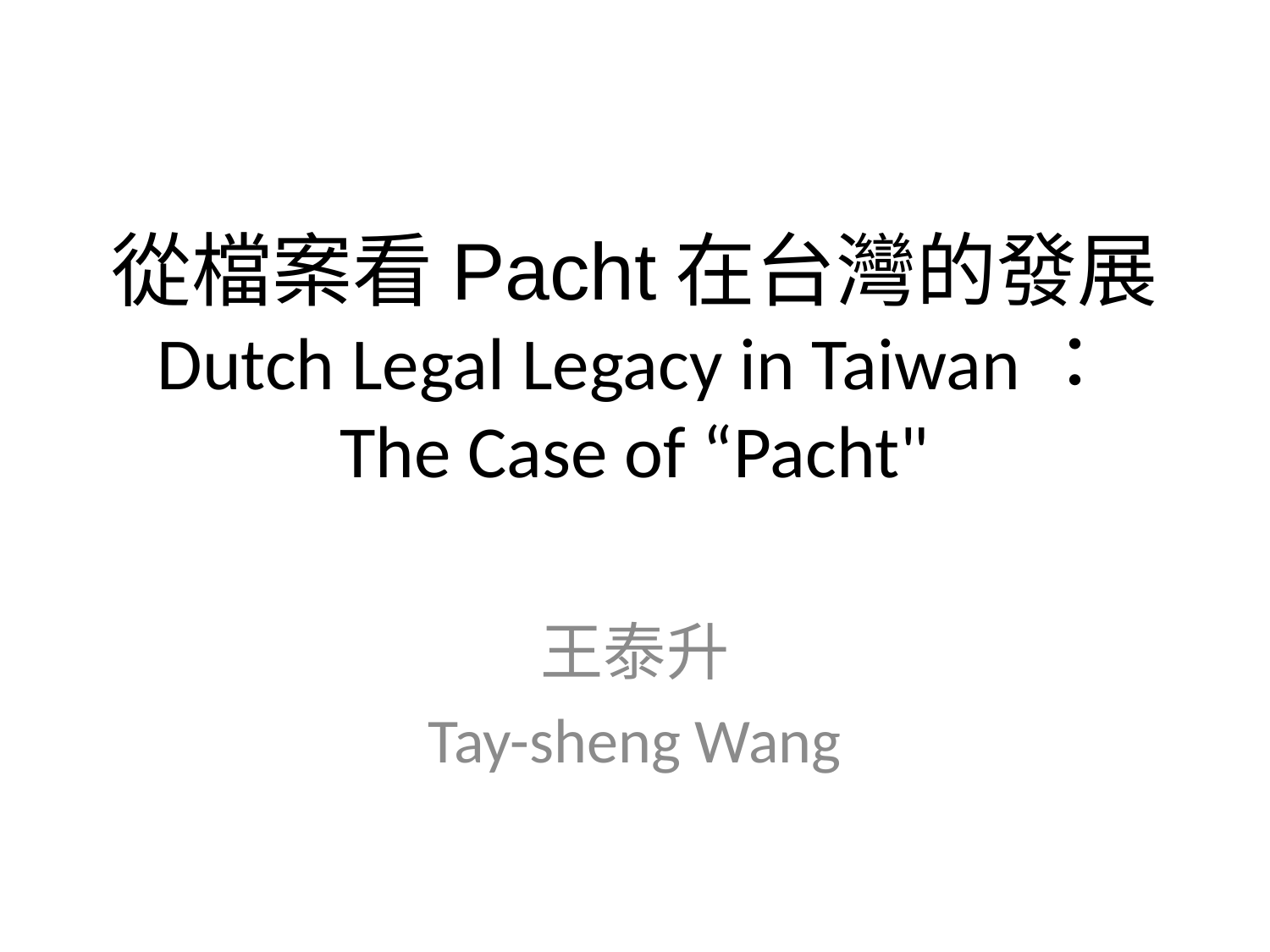

# 從檔案看Pacht在台灣的發展 Dutch Legal Legacy in Taiwan： The Case of “Pacht"
王泰升
Tay-sheng Wang